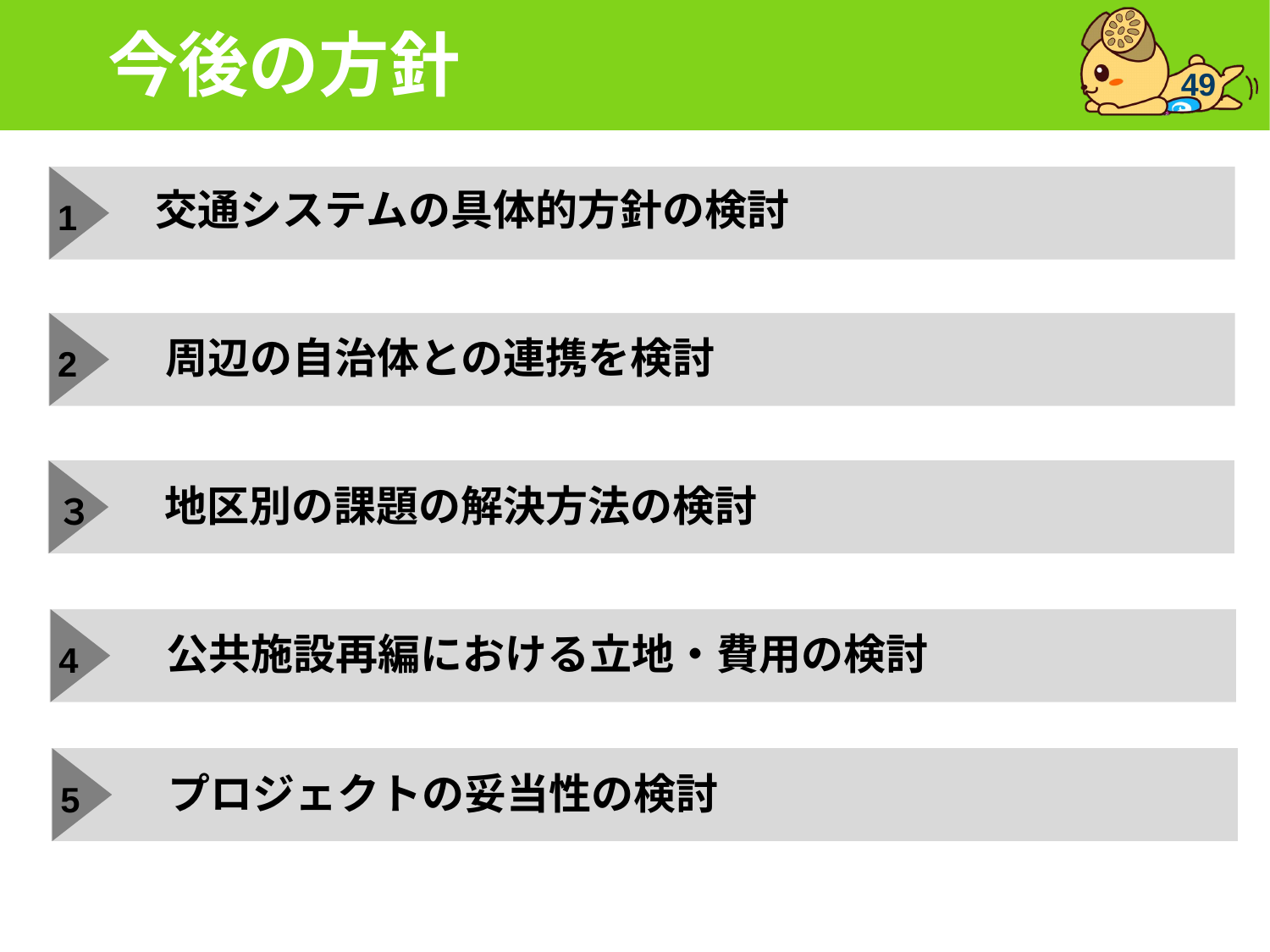

# 今後の方針
49

1

交通システムの具体的方針の検討

2
周辺の自治体との連携を検討

３
地区別の課題の解決方法の検討

4
公共施設再編における立地・費用の検討

5
プロジェクトの妥当性の検討